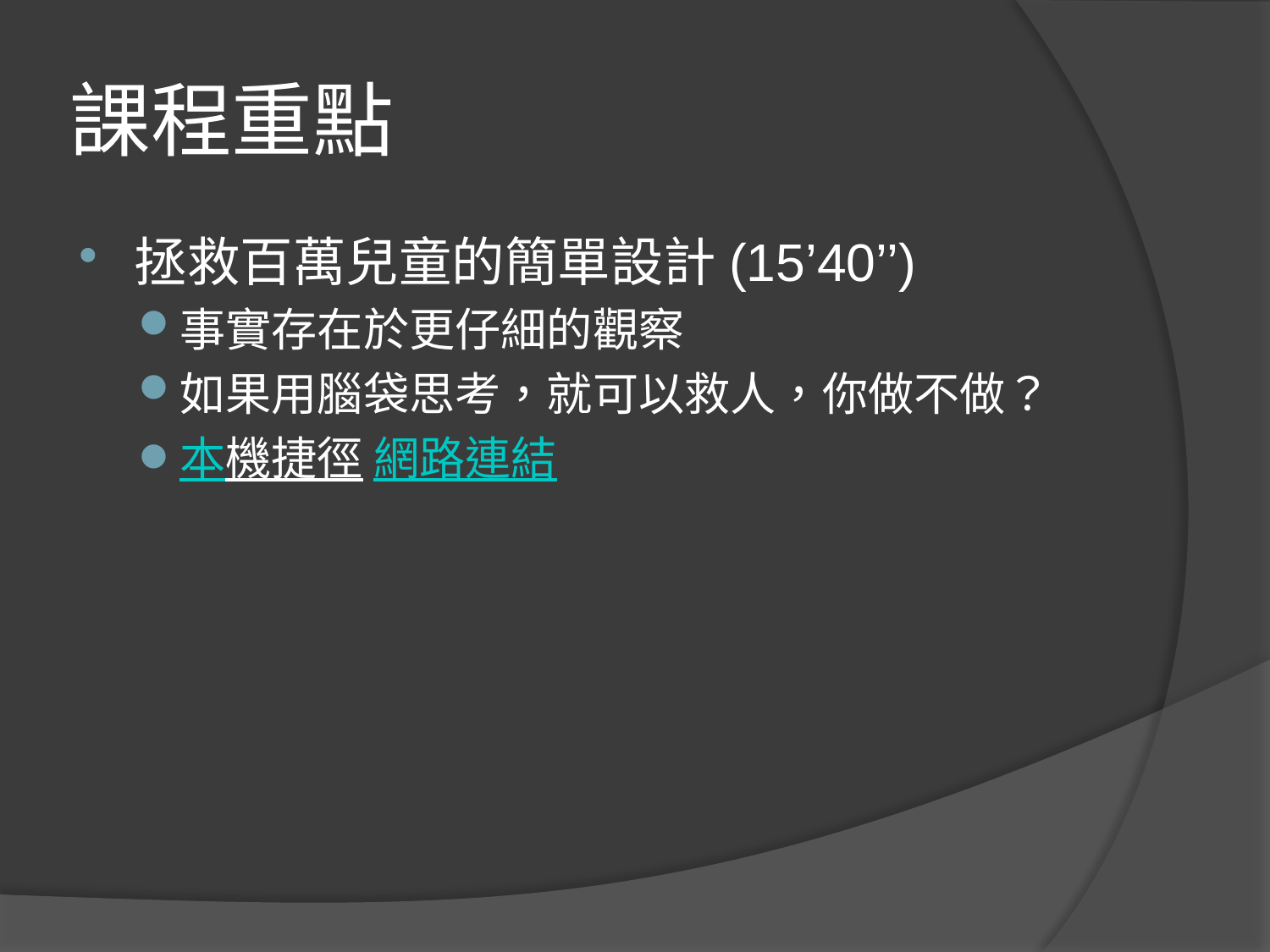

# 課程重點
拯救百萬兒童的簡單設計(15’40’’)
事實存在於更仔細的觀察
如果用腦袋思考，就可以救人，你做不做？
本機捷徑 網路連結